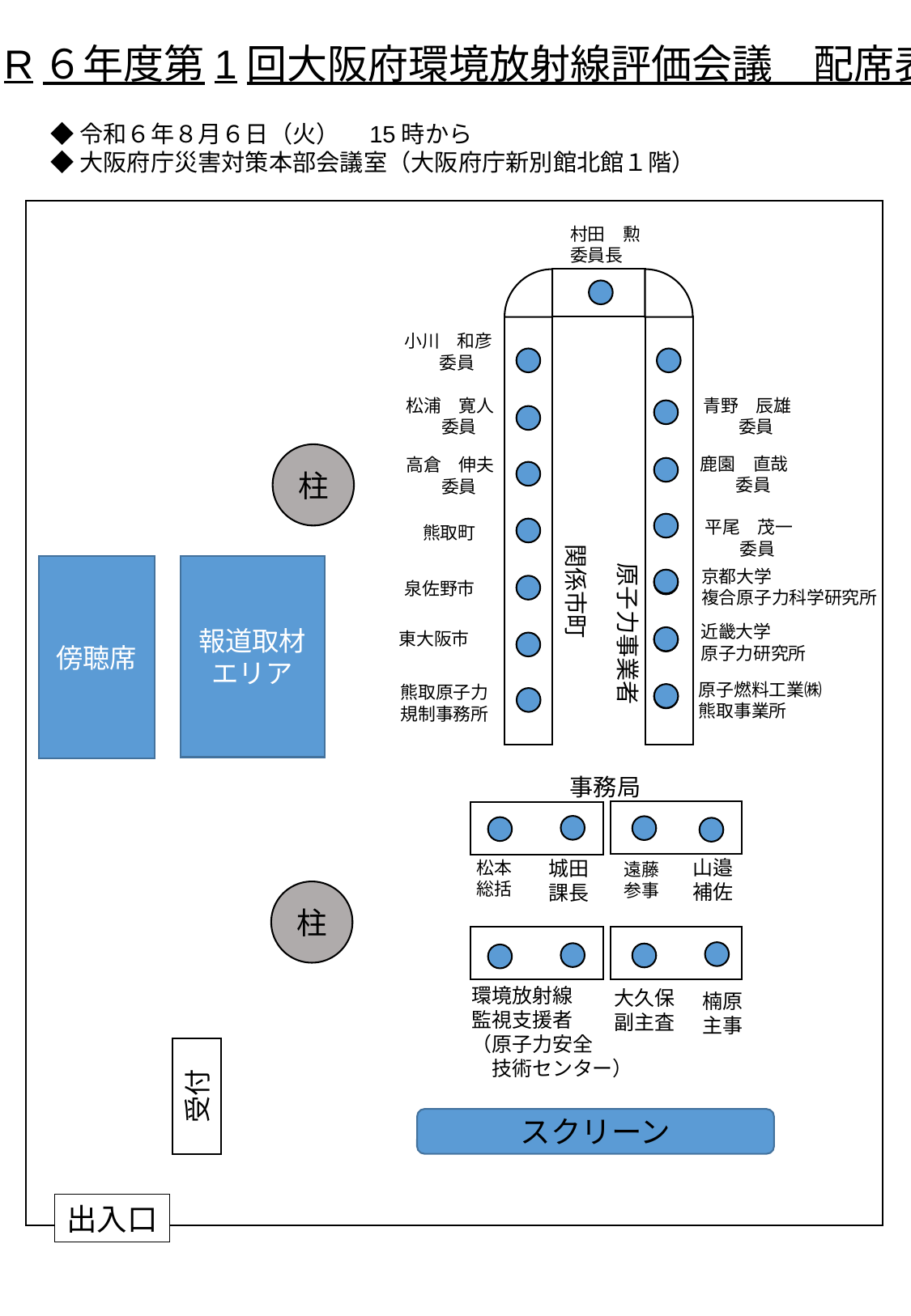

R６年度第1回大阪府環境放射線評価会議　配席表
◆令和６年８月６日（火）　15時から
◆大阪府庁災害対策本部会議室（大阪府庁新別館北館１階）

村田　勲
委員長

小川　和彦
　　委員

青野　辰雄
　　委員
松浦　寛人
　　委員

柱
鹿園　直哉
　　委員
高倉　伸夫
　　委員

平尾　茂一
　　委員

熊取町

関係市町
原子力事業者
報道取材
エリア
傍聴席
京都大学
複合原子力科学研究所

泉佐野市

近畿大学
原子力研究所
東大阪市

原子燃料工業㈱
熊取事業所
熊取原子力
規制事務所

事務局

山邉
補佐
城田
課長
松本
総括
遠藤
参事
柱

環境放射線
監視支援者
（原子力安全
　技術センター）
大久保
副主査
楠原
主事
受付
スクリーン
出入口